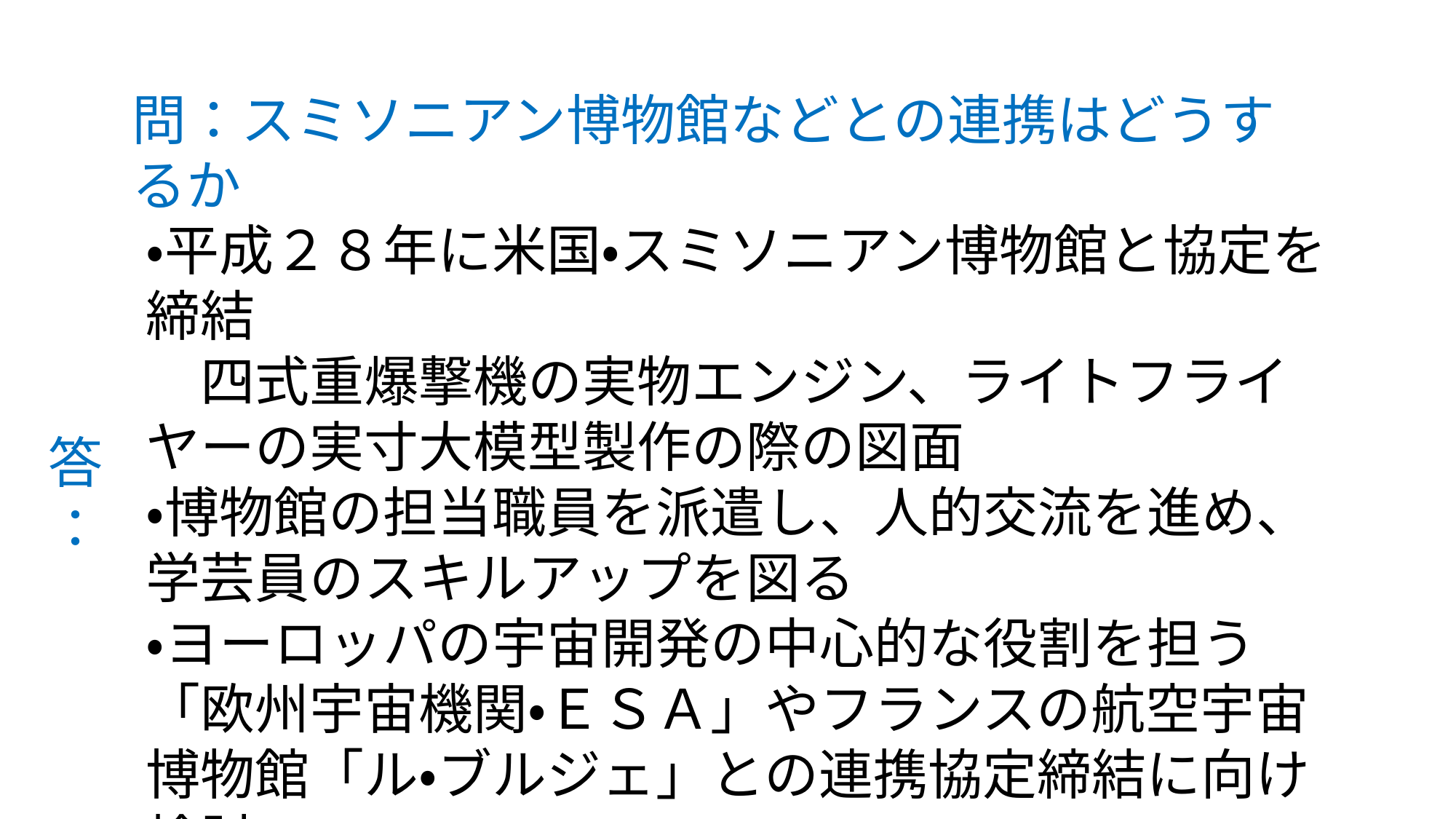

問：スミソニアン博物館などとの連携はどうするか
・平成２８年に米国・スミソニアン博物館と協定を締結
　四式重爆撃機の実物エンジン、ライトフライヤーの実寸大模型製作の際の図面
・博物館の担当職員を派遣し、人的交流を進め、学芸員のスキルアップを図る
・ヨーロッパの宇宙開発の中心的な役割を担う「欧州宇宙機関・ＥＳＡ」やフランスの航空宇宙博物館「ル・ブルジェ」との連携協定締結に向け検討
答：